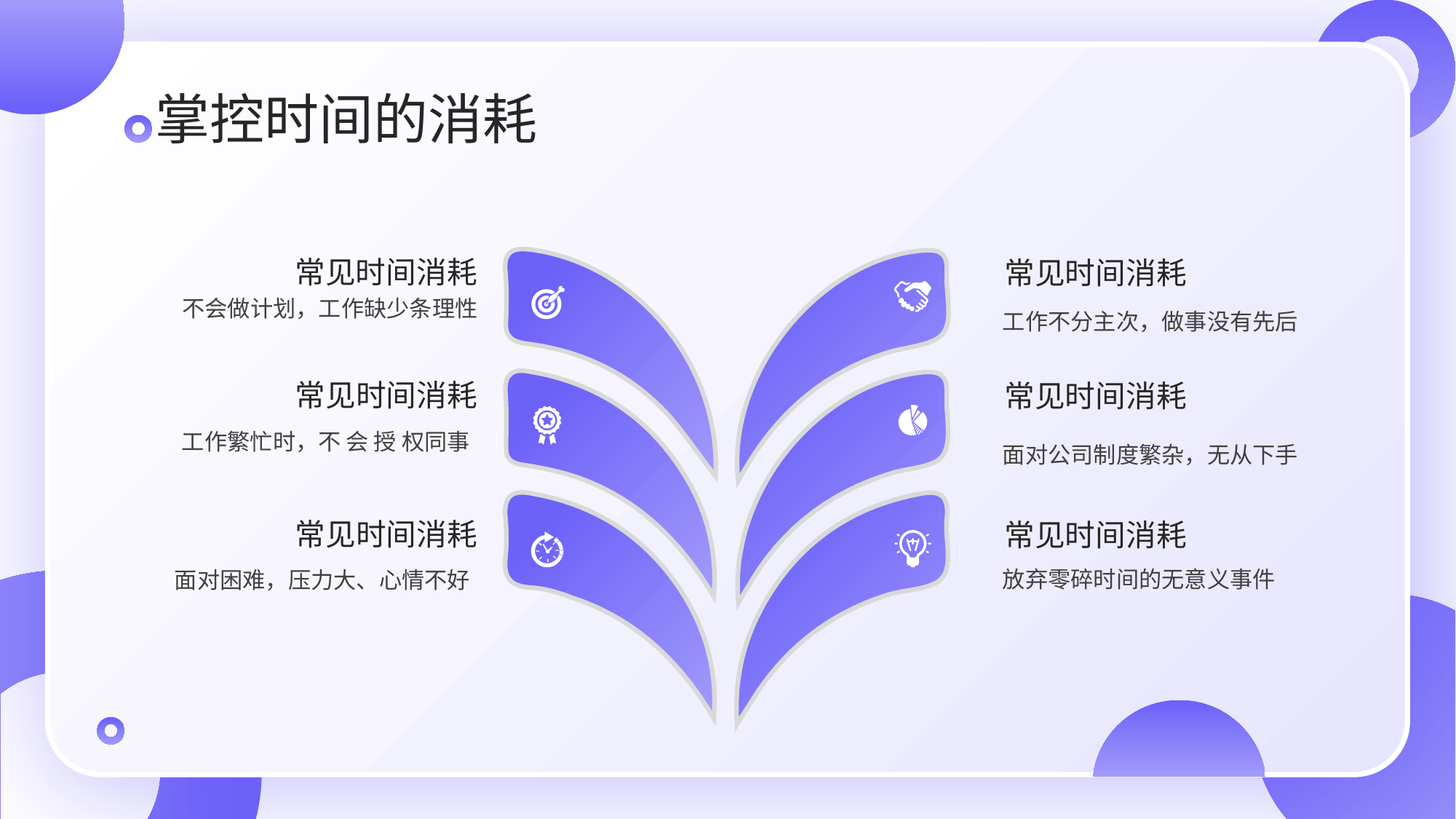

常见时间消耗
常见时间消耗
不会做计划，工作缺少条理性

工作不分主次，做事没有先后
常见时间消耗
常见时间消耗
工作繁忙时，不 会 授 权同事
面对公司制度繁杂，无从下手
常见时间消耗
常见时间消耗
放弃零碎时间的无意义事件
面对困难，压力大、心情不好